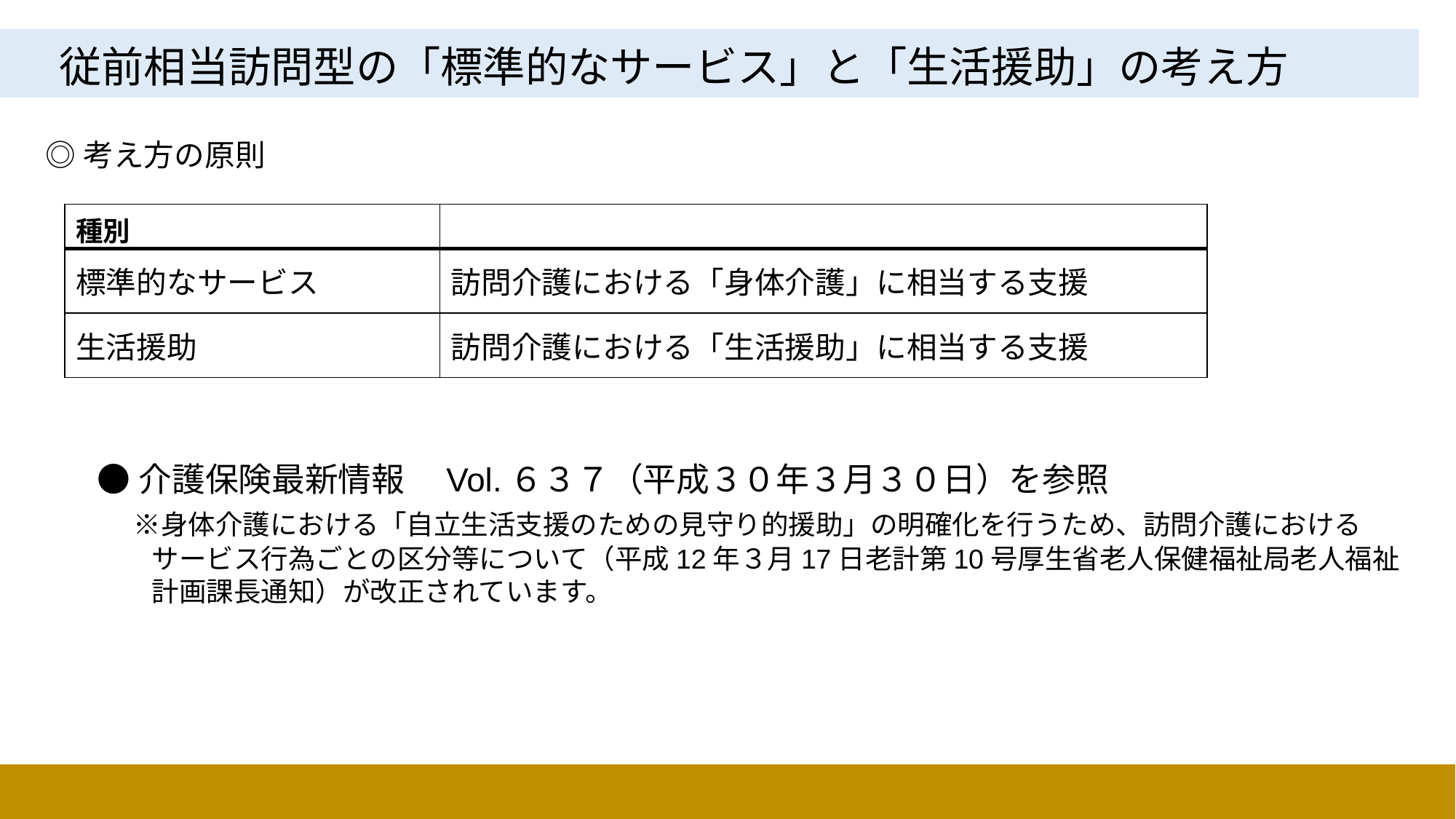

従前相当訪問型の「標準的なサービス」と「生活援助」の考え方
◎考え方の原則
| 種別 |  |
| --- | --- |
| 標準的なサービス | 訪問介護における「身体介護」に相当する支援 |
| 生活援助 | 訪問介護における「生活援助」に相当する支援 |

●介護保険最新情報　Vol.６３７（平成３０年３月３０日）を参照
　※身体介護における「自立生活支援のための見守り的援助」の明確化を行うため、訪問介護における
　　サービス行為ごとの区分等について（平成12年３月17日老計第10号厚生省老人保健福祉局老人福祉
　　計画課長通知）が改正されています。